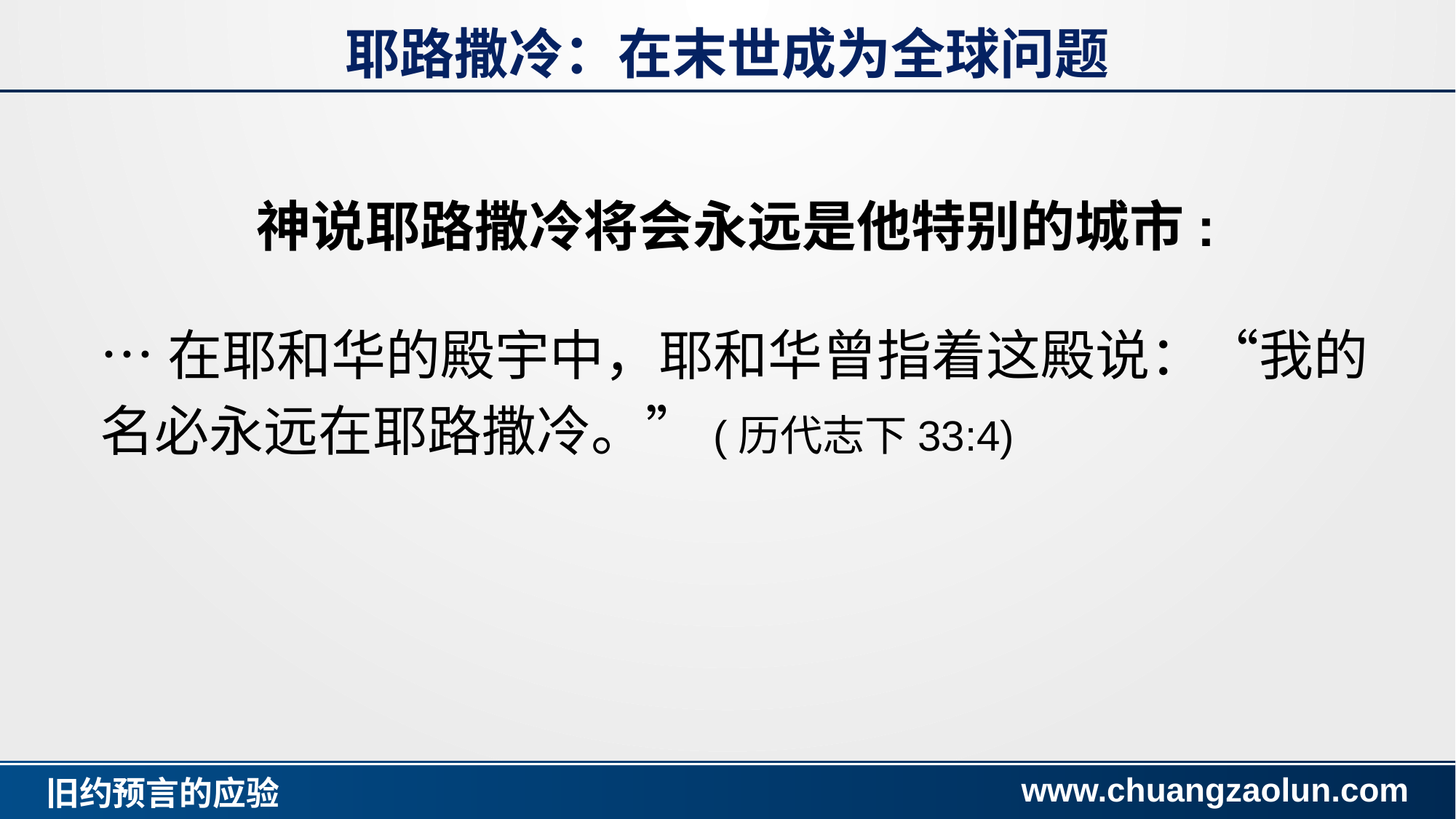

耶路撒冷：在末世成为全球问题
神说耶路撒冷将会永远是他特别的城市:

…在耶和华的殿宇中，耶和华曾指着这殿说：“我的名必永远在耶路撒冷。”(历代志下33:4)